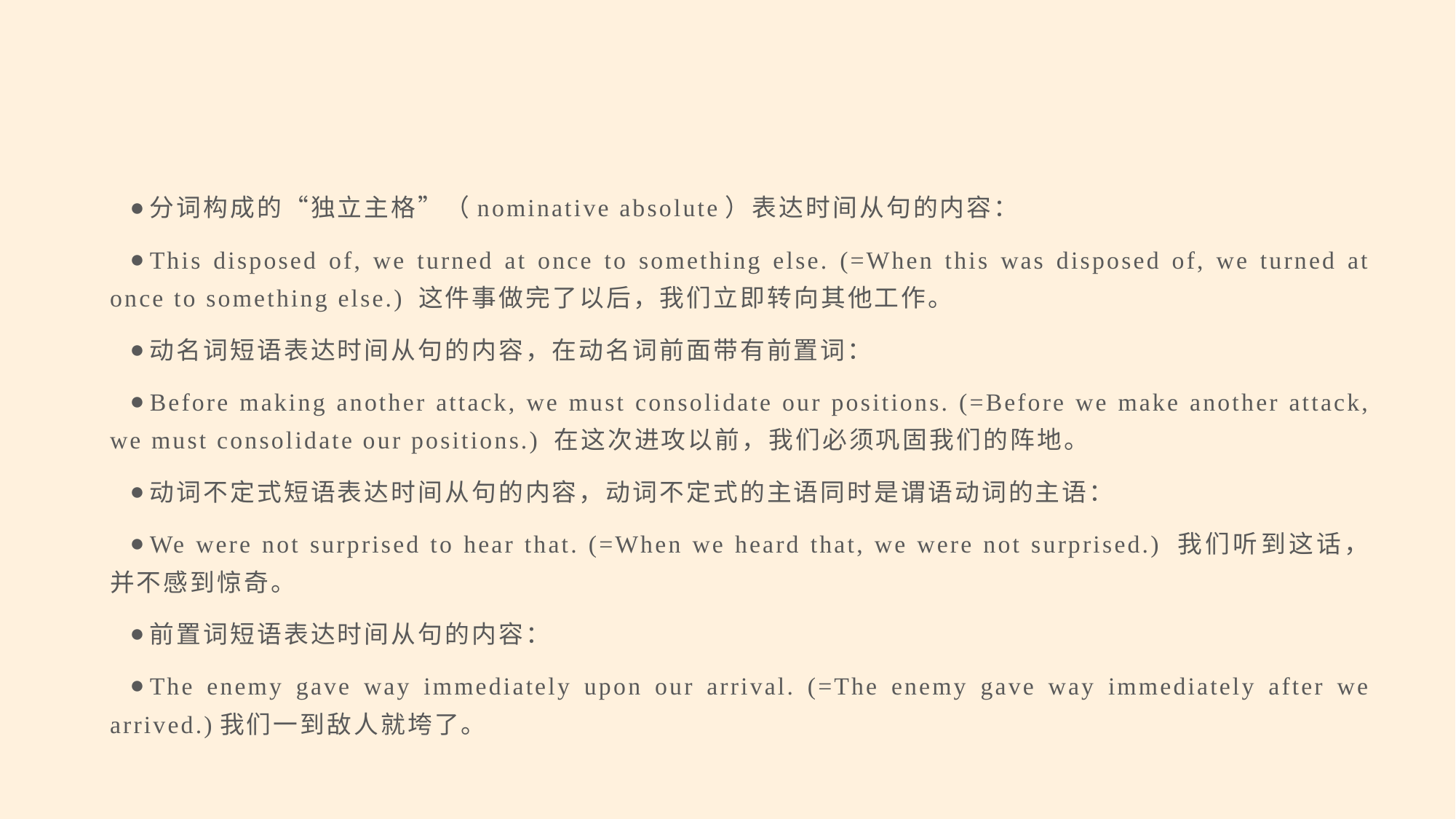

#
分词构成的“独立主格”（nominative absolute）表达时间从句的内容：
This disposed of, we turned at once to something else. (=When this was disposed of, we turned at once to something else.) 这件事做完了以后，我们立即转向其他工作。
动名词短语表达时间从句的内容，在动名词前面带有前置词：
Before making another attack, we must consolidate our positions. (=Before we make another attack, we must consolidate our positions.) 在这次进攻以前，我们必须巩固我们的阵地。
动词不定式短语表达时间从句的内容，动词不定式的主语同时是谓语动词的主语：
We were not surprised to hear that. (=When we heard that, we were not surprised.) 我们听到这话，并不感到惊奇。
前置词短语表达时间从句的内容：
The enemy gave way immediately upon our arrival. (=The enemy gave way immediately after we arrived.)我们一到敌人就垮了。